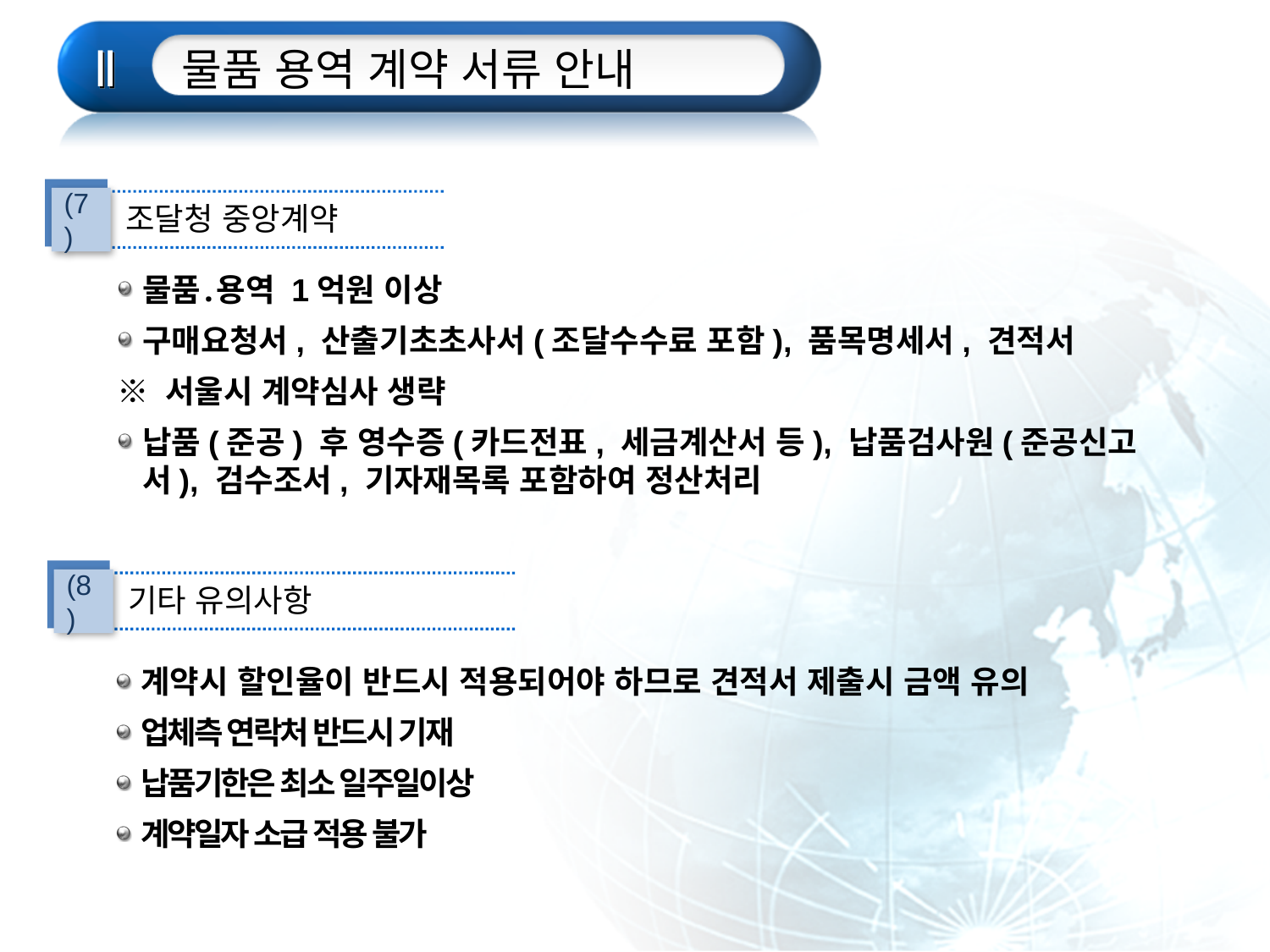

Ⅱ
물품 용역 계약 서류 안내
2. 입찰

(7)

(8)

조달청 중앙계약
물품․용역 1억원 이상
구매요청서, 산출기초초사서(조달수수료 포함), 품목명세서, 견적서
※ 서울시 계약심사 생략
납품(준공) 후 영수증(카드전표, 세금계산서 등), 납품검사원(준공신고서), 검수조서, 기자재목록 포함하여 정산처리
기타 유의사항
계약시 할인율이 반드시 적용되어야 하므로 견적서 제출시 금액 유의
업체측 연락처 반드시 기재
납품기한은 최소 일주일이상
계약일자 소급 적용 불가